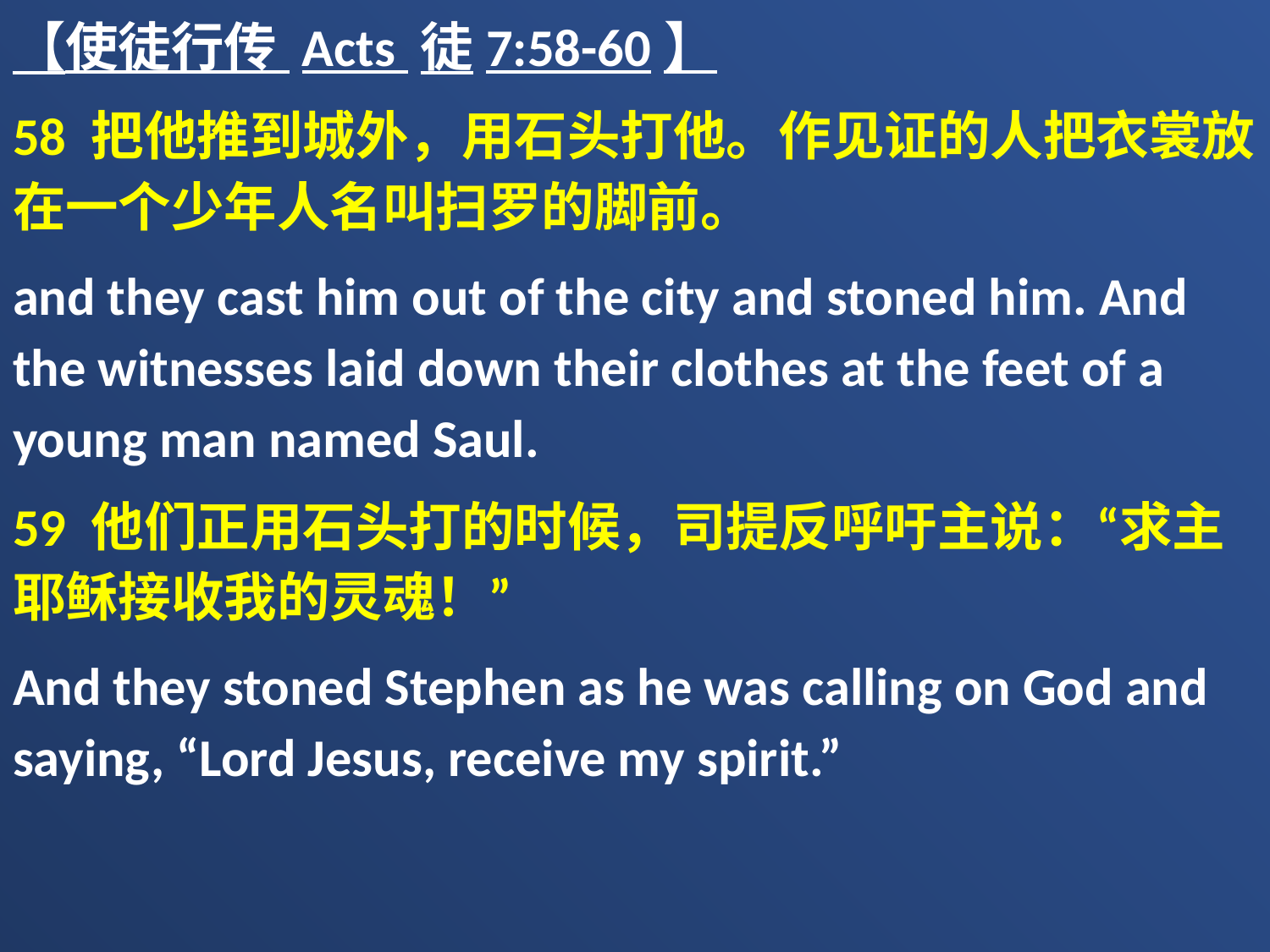

【使徒行传 Acts 徒7:58-60】
58 把他推到城外，用石头打他。作见证的人把衣裳放在一个少年人名叫扫罗的脚前。
and they cast him out of the city and stoned him. And the witnesses laid down their clothes at the feet of a young man named Saul.
59 他们正用石头打的时候，司提反呼吁主说：“求主耶稣接收我的灵魂！”
And they stoned Stephen as he was calling on God and saying, “Lord Jesus, receive my spirit.”